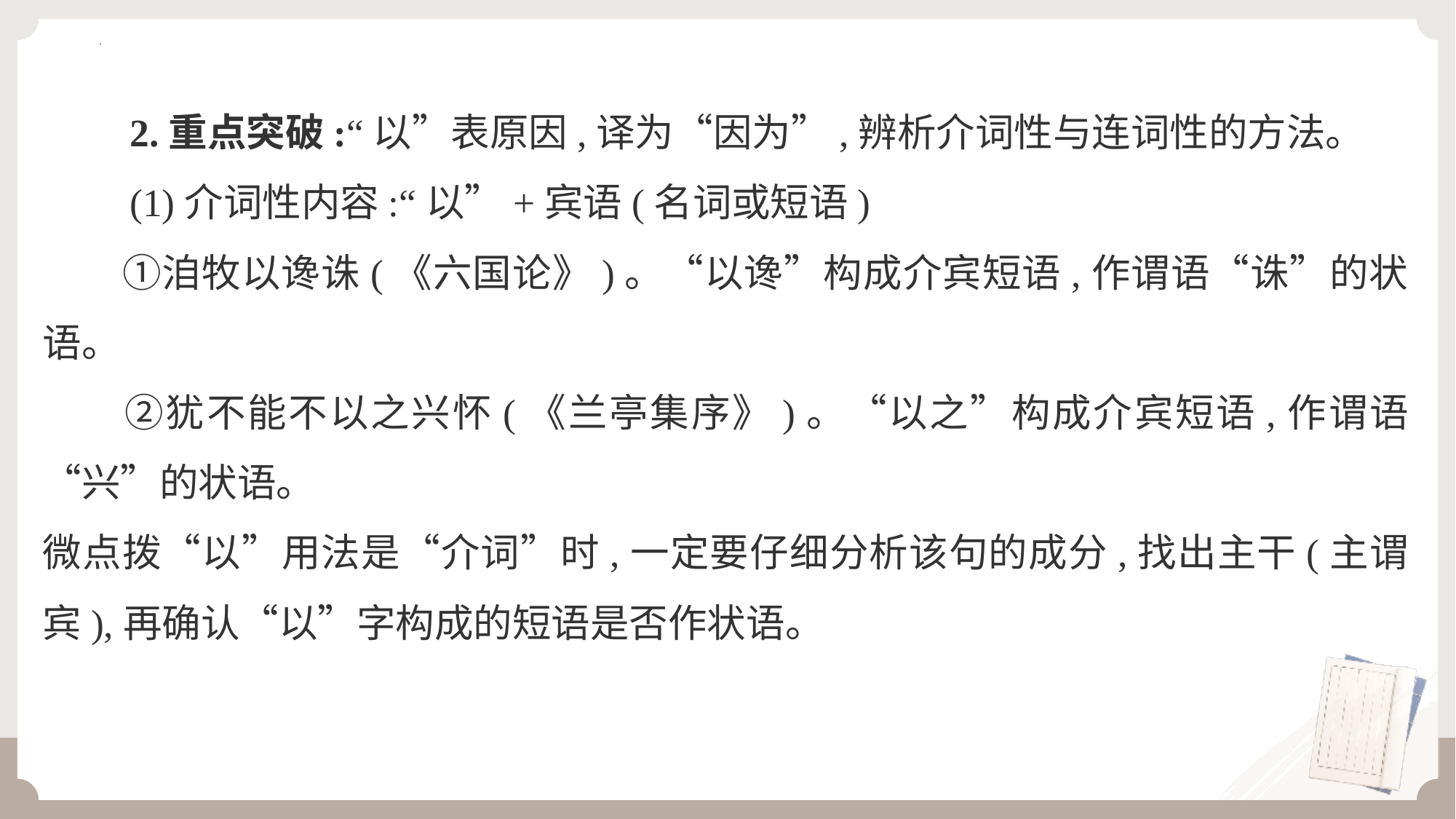

2.重点突破:“以”表原因,译为“因为”,辨析介词性与连词性的方法。
　　(1)介词性内容:“以”+宾语(名词或短语)
　　①洎牧以谗诛(《六国论》)。“以谗”构成介宾短语,作谓语“诛”的状语。
　　②犹不能不以之兴怀(《兰亭集序》)。“以之”构成介宾短语,作谓语“兴”的状语。
微点拨“以”用法是“介词”时,一定要仔细分析该句的成分,找出主干(主谓宾),再确认“以”字构成的短语是否作状语。